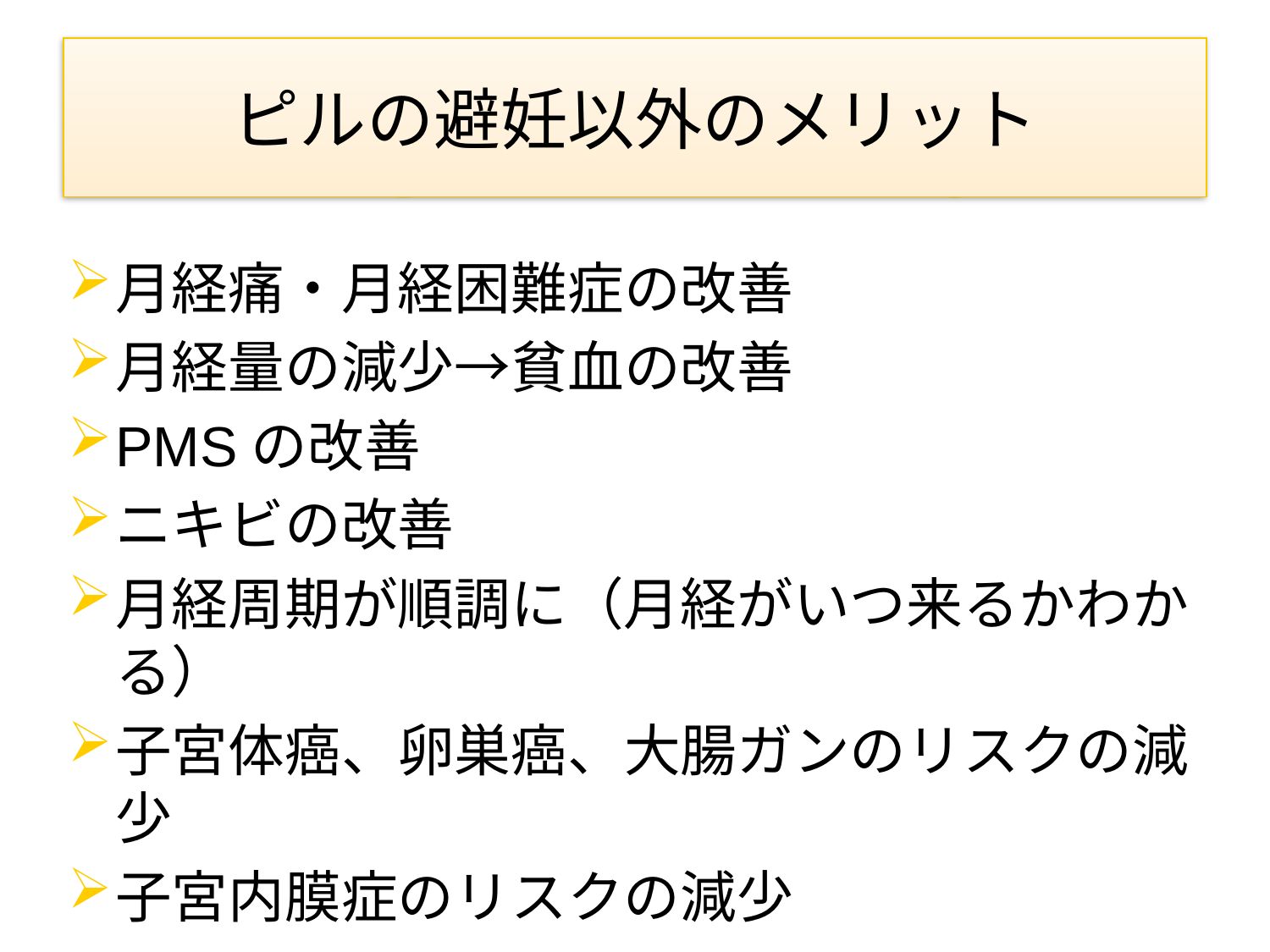

# ピルの避妊以外のメリット
月経痛・月経困難症の改善
月経量の減少→貧血の改善
PMSの改善
ニキビの改善
月経周期が順調に（月経がいつ来るかわかる）
子宮体癌、卵巣癌、大腸ガンのリスクの減少
子宮内膜症のリスクの減少